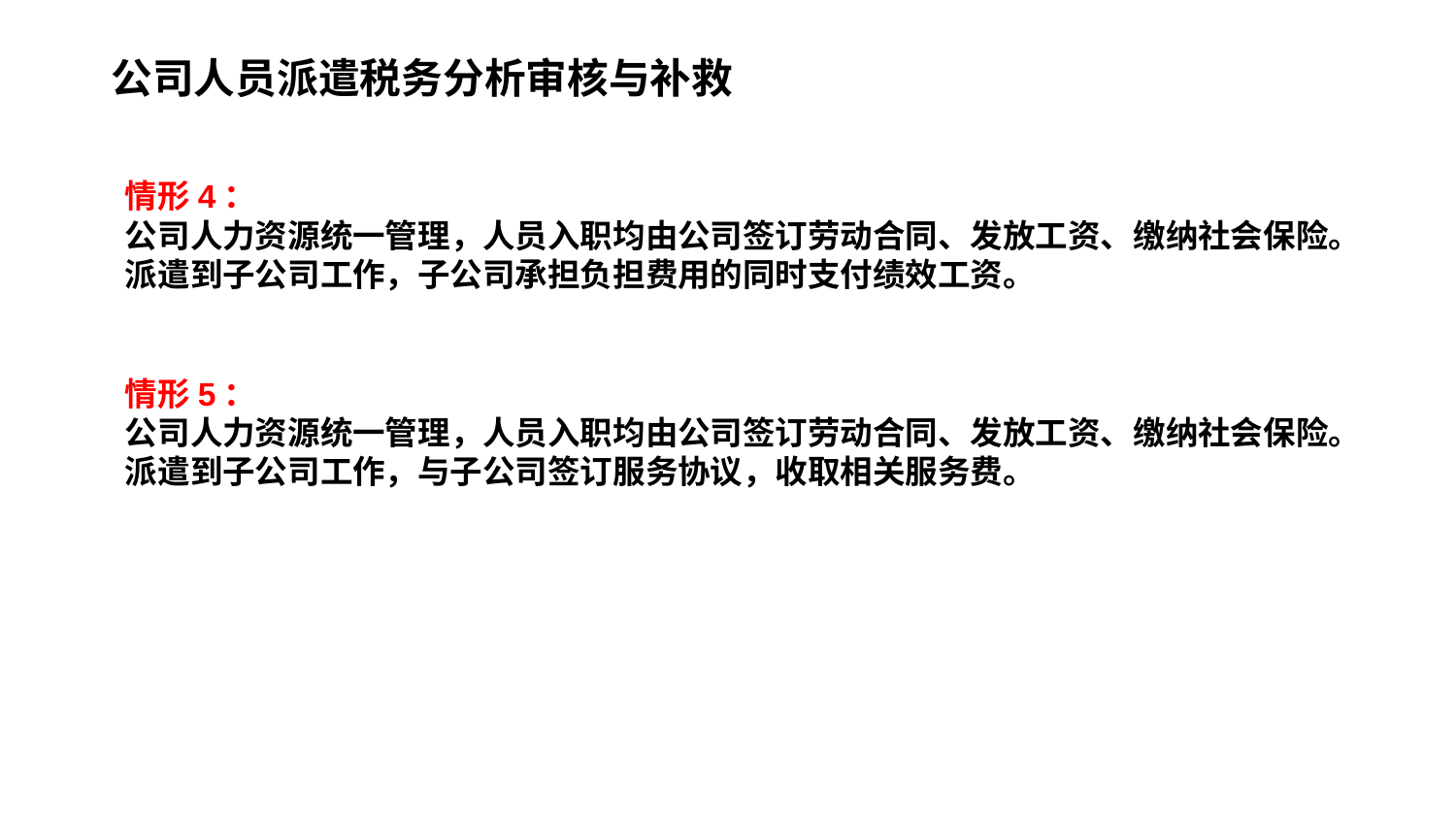

公司人员派遣税务分析审核与补救
情形4：
公司人力资源统一管理，人员入职均由公司签订劳动合同、发放工资、缴纳社会保险。派遣到子公司工作，子公司承担负担费用的同时支付绩效工资。
情形5：
公司人力资源统一管理，人员入职均由公司签订劳动合同、发放工资、缴纳社会保险。派遣到子公司工作，与子公司签订服务协议，收取相关服务费。